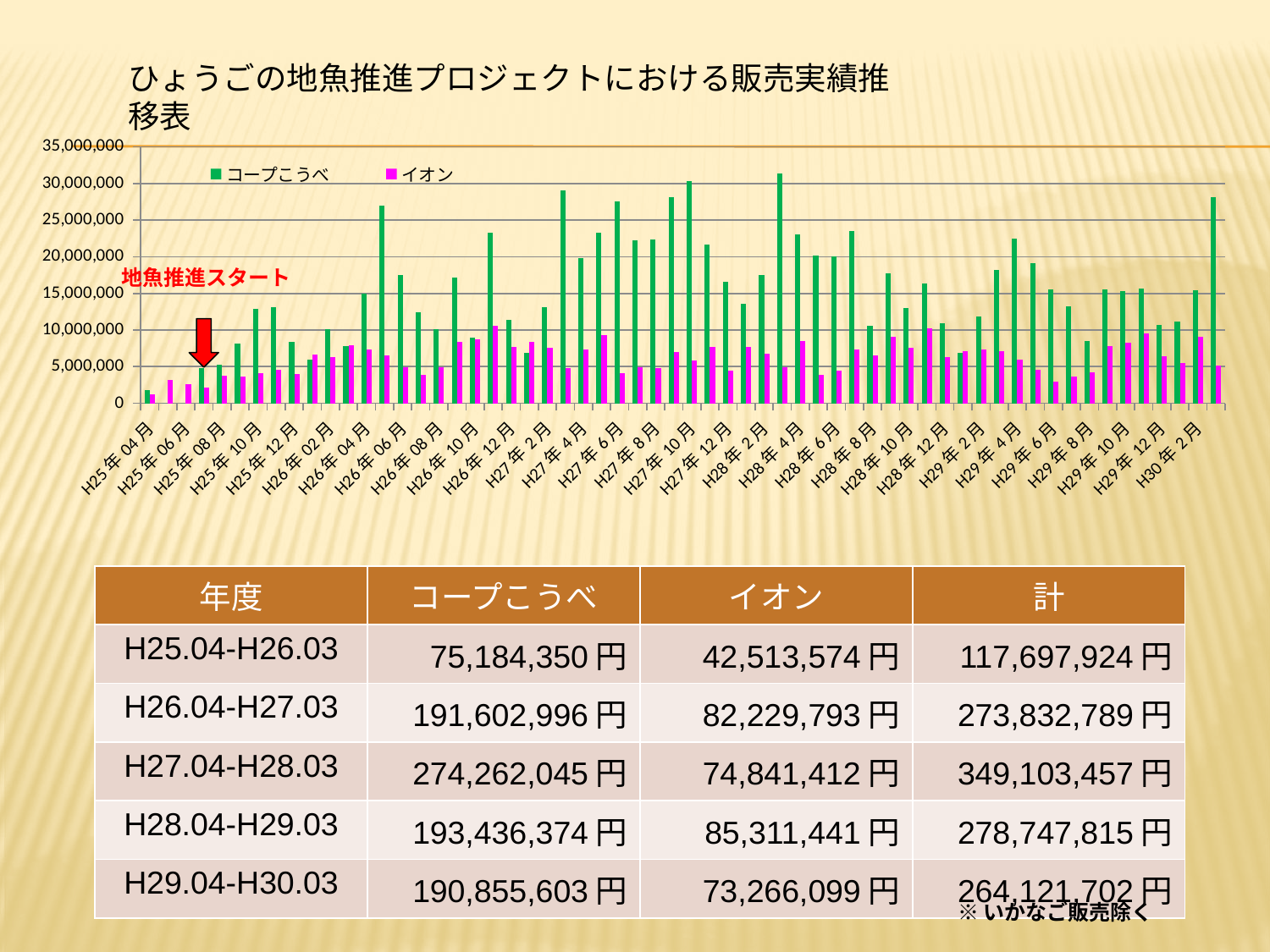

ひょうごの地魚推進プロジェクトにおける販売実績推移表

### Chart

| Category | コープこうべ | イオン |
|---|---|---|
| H25年04月 | 1755205.0 | 1221220.0 |
| H25年05月 | 0.0 | 3156323.0 |
| H25年06月 | 0.0 | 2642361.0 |
| H25年07月 | 4787444.0 | 2154116.0 |
| H25年08月 | 5320820.0 | 3811382.0 |
| H25年09月 | 8186466.0 | 3627662.0 |
| H25年10月 | 12911432.0 | 4136474.0 |
| H25年11月 | 13148496.0 | 4530522.0 |
| H25年12月 | 8333681.0 | 3934269.0 |
| H26年01月 | 5960604.0 | 6592560.0 |
| H26年02月 | 10167289.0 | 6254150.0 |
| H26年03月 | 7761306.0 | 7935163.0 |
| H26年04月 | 14917194.0 | 7389496.0 |
| H26年05月 | 27025909.0 | 6572702.0 |
| H26年06月 | 17541946.0 | 4962341.0 |
| H26年07月 | 12380040.0 | 3844027.0 |
| H26年08月 | 10130226.0 | 4894519.0 |
| H26年09月 | 17118842.0 | 8403172.0 |
| H26年10月 | 8926928.0 | 8729110.0 |
| H26年11月 | 23265941.0 | 10536400.0 |
| H26年12月 | 11392592.0 | 7727032.0 |
| H27年1月 | 6893336.0 | 8340063.0 |
| H27年2月 | 13086494.0 | 7597550.0 |
| H27年3月 | 29041453.0 | 4785421.0 |
| H27年4月 | 19796510.0 | 7392492.0 |
| H27年5月 | 23231327.0 | 9269616.0 |
| H27年6月 | 27552551.0 | 4149131.0 |
| H27年7月 | 22221744.0 | 4940864.0 |
| H27年8月 | 22355373.0 | 4775092.0 |
| H27年9月 | 28177051.0 | 7042954.0 |
| H27年10月 | 30284892.0 | 5822325.0 |
| H27年11月 | 21611424.0 | 7707273.0 |
| H27年12月 | 16571720.0 | 4414226.0 |
| H28年1月 | 13569163.0 | 7711890.0 |
| H28年2月 | 17497609.0 | 6716569.0 |
| H28年3月 | 31392681.0 | 4898980.0 |
| H28年4月 | 23043643.0 | 8495163.0 |
| H28年5月 | 20185914.0 | 3838984.0 |
| H28年6月 | 20042062.0 | 4403837.0 |
| H28年7月 | 23555305.0 | 7359630.0 |
| H28年8月 | 10595833.0 | 6528639.0 |
| H28年9月 | 17756309.0 | 9052920.0 |
| H28年10月 | 13030317.0 | 7515890.0 |
| H28年11月 | 16377259.0 | 10189994.0 |
| H28年12月 | 10876054.0 | 6337971.0 |
| H29年1月 | 6843333.0 | 7141865.0 |
| H29年2月 | 11899971.0 | 7347678.0 |
| H29年3月 | 18252073.0 | 7098870.0 |
| H29年4月 | 22506411.0 | 5983660.0 |
| H29年5月 | 19135543.0 | 4529694.0 |
| H29年6月 | 15551218.0 | 2976024.0 |
| H29年7月 | 13262605.0 | 3658271.0 |
| H29年8月 | 8466087.0 | 4276697.0 |
| H29年9月 | 15513175.0 | 7850576.0 |
| H29年10月 | 15311308.0 | 8310909.0 |
| H29年11月 | 15668595.0 | 9527583.0 |
| H29年12月 | 10675682.0 | 6399185.0 |
| H30年1月 | 11125294.0 | 5498030.0 |
| H30年2月 | 15472638.0 | 9093550.0 |
| H30年3月 | 28167047.0 | 5161920.0 |
地魚推進スタート

| 年度 | コープこうべ | イオン | 計 |
| --- | --- | --- | --- |
| H25.04-H26.03 | 75,184,350円 | 42,513,574円 | 117,697,924円 |
| H26.04-H27.03 | 191,602,996円 | 82,229,793円 | 273,832,789円 |
| H27.04-H28.03 | 274,262,045円 | 74,841,412円 | 349,103,457円 |
| H28.04-H29.03 | 193,436,374円 | 85,311,441円 | 278,747,815円 |
| H29.04-H30.03 | 190,855,603円 | 73,266,099円 | 264,121,702円 |
※いかなご販売除く